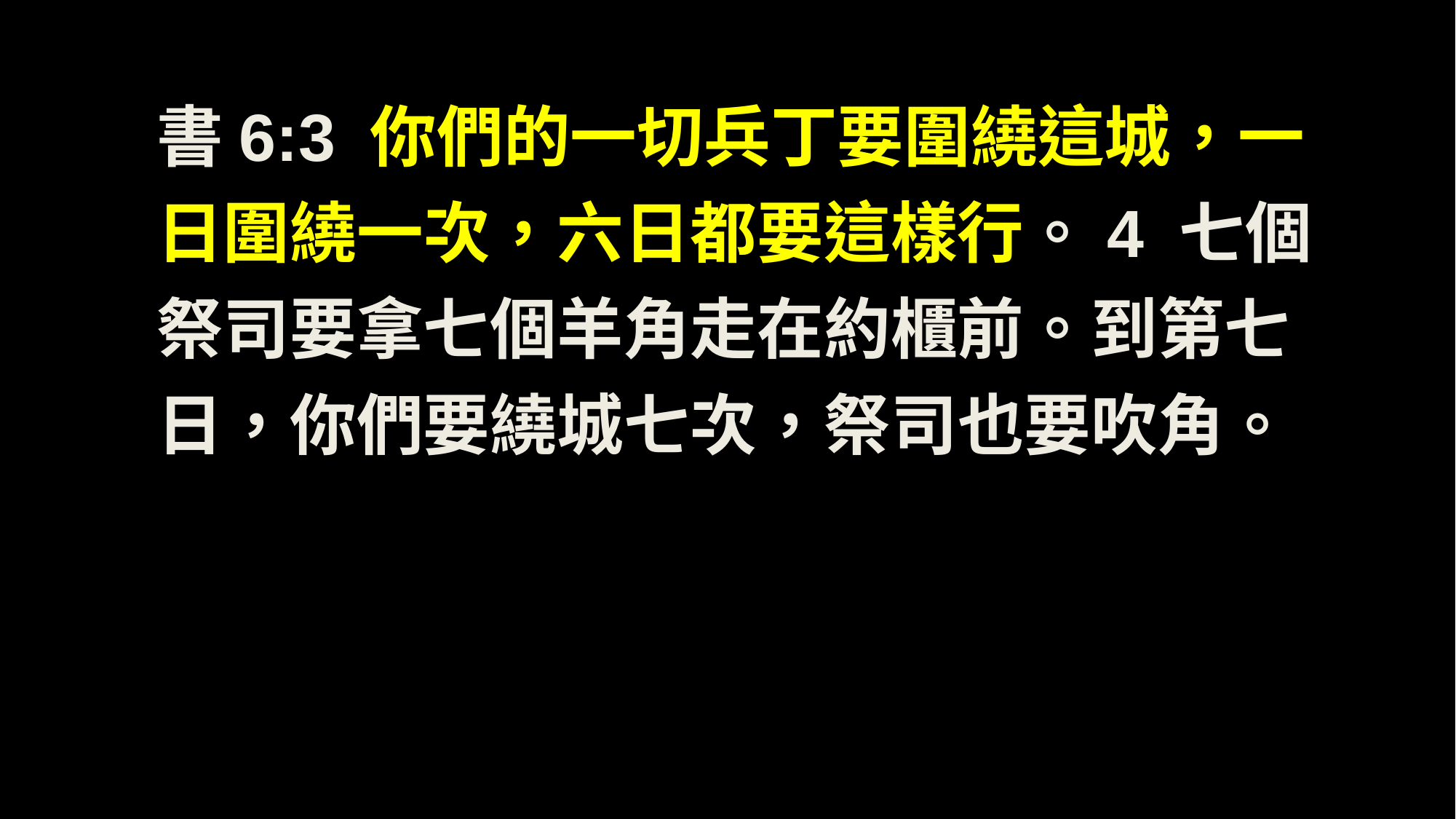

書6:3 你們的一切兵丁要圍繞這城，一日圍繞一次，六日都要這樣行。4 七個祭司要拿七個羊角走在約櫃前。到第七日，你們要繞城七次，祭司也要吹角。